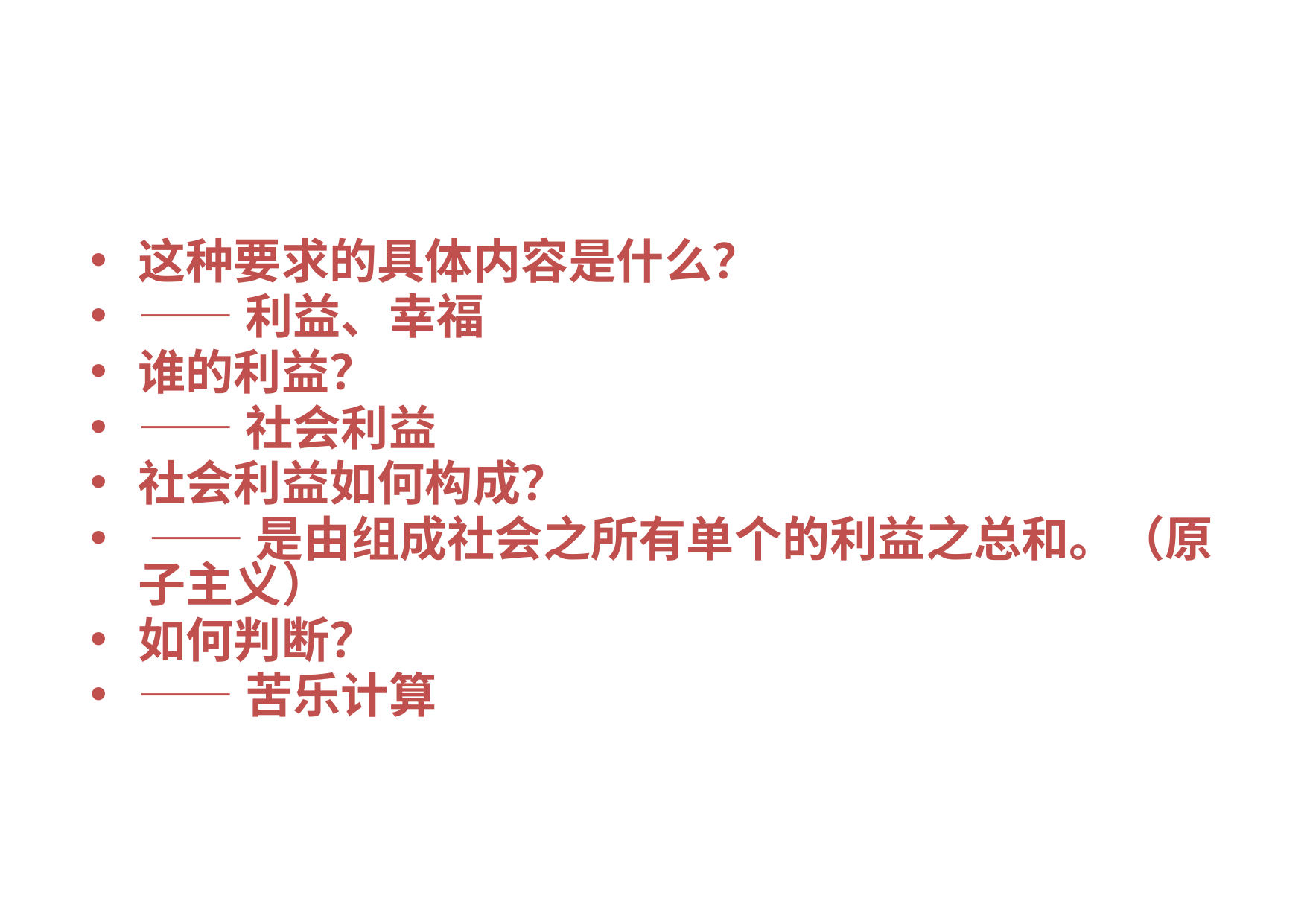

这种要求的具体内容是什么？
——利益、幸福
谁的利益？
——社会利益
社会利益如何构成？
 ——是由组成社会之所有单个的利益之总和。（原子主义）
如何判断？
——苦乐计算